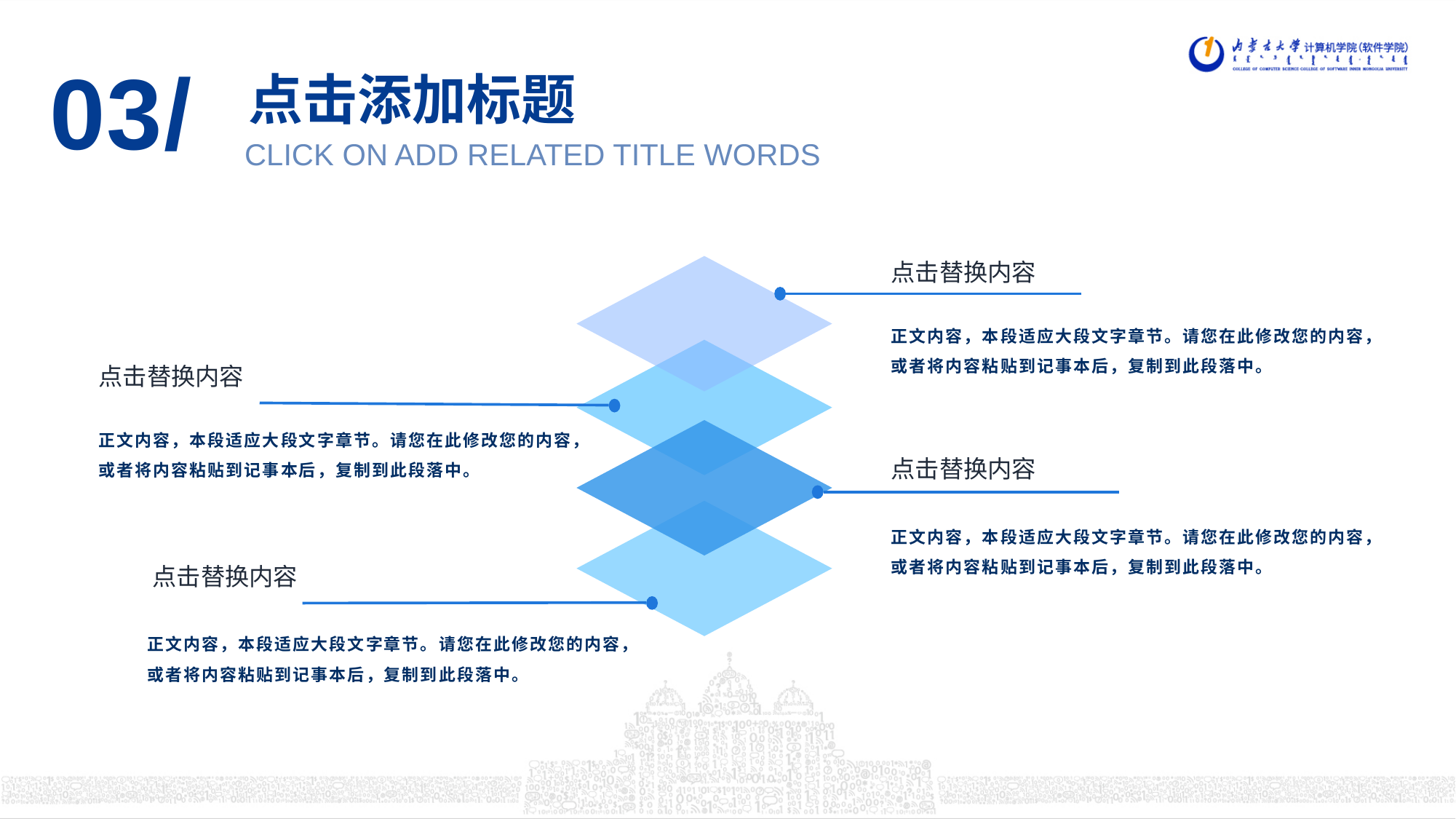

03/
点击添加标题
CLICK ON ADD RELATED TITLE WORDS
点击替换内容

正文内容，本段适应大段文字章节。请您在此修改您的内容，或者将内容粘贴到记事本后，复制到此段落中。

点击替换内容

正文内容，本段适应大段文字章节。请您在此修改您的内容，或者将内容粘贴到记事本后，复制到此段落中。

点击替换内容

正文内容，本段适应大段文字章节。请您在此修改您的内容，或者将内容粘贴到记事本后，复制到此段落中。
点击替换内容

正文内容，本段适应大段文字章节。请您在此修改您的内容，或者将内容粘贴到记事本后，复制到此段落中。